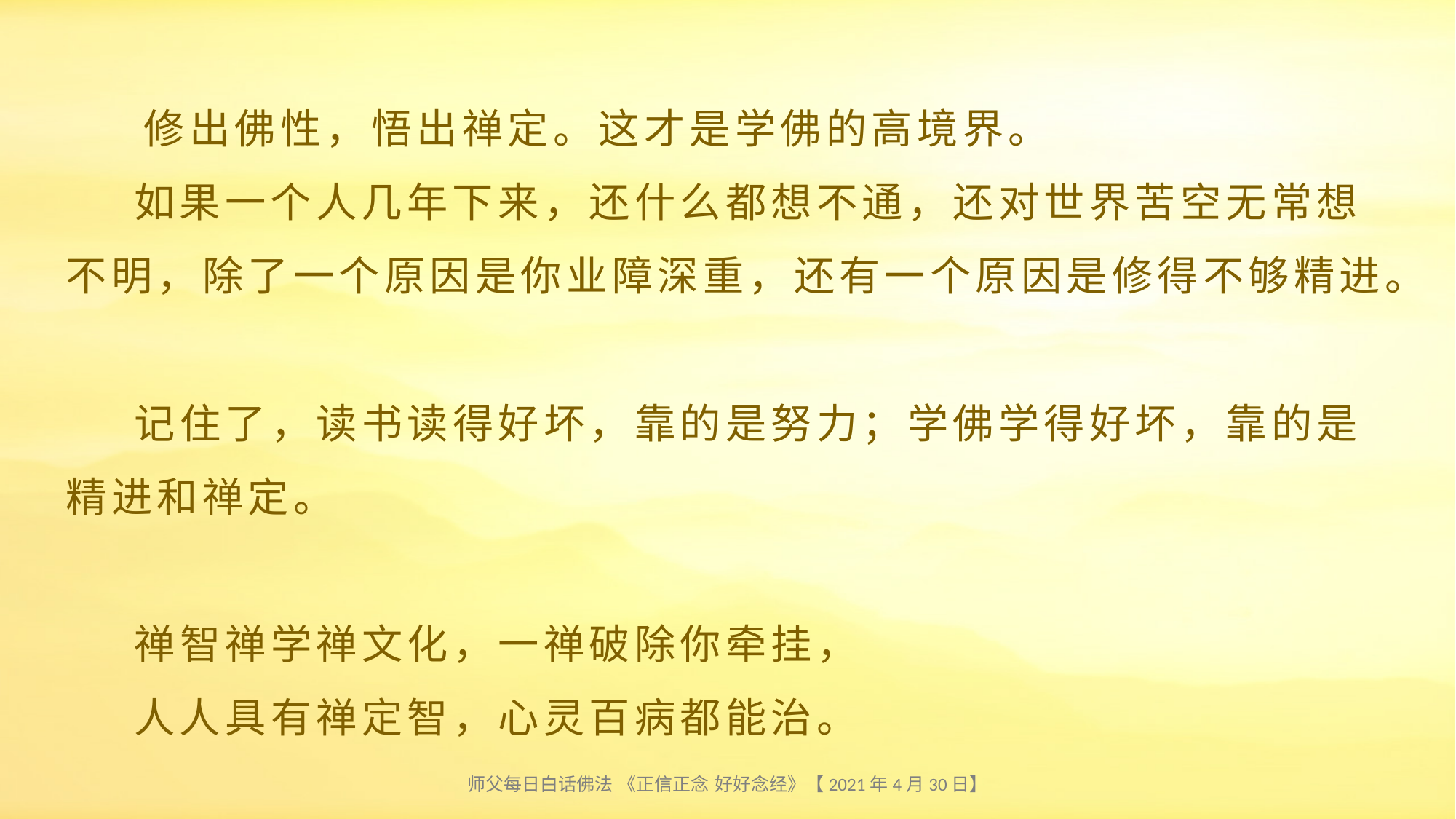

# 修出佛性，悟出禅定。这才是学佛的高境界。 如果一个人几年下来，还什么都想不通，还对世界苦空无常想不明，除了一个原因是你业障深重，还有一个原因是修得不够精进。 记住了，读书读得好坏，靠的是努力；学佛学得好坏，靠的是精进和禅定。   禅智禅学禅文化，一禅破除你牵挂， 人人具有禅定智，心灵百病都能治。
师父每日白话佛法 《正信正念 好好念经》【2021年4月30日】